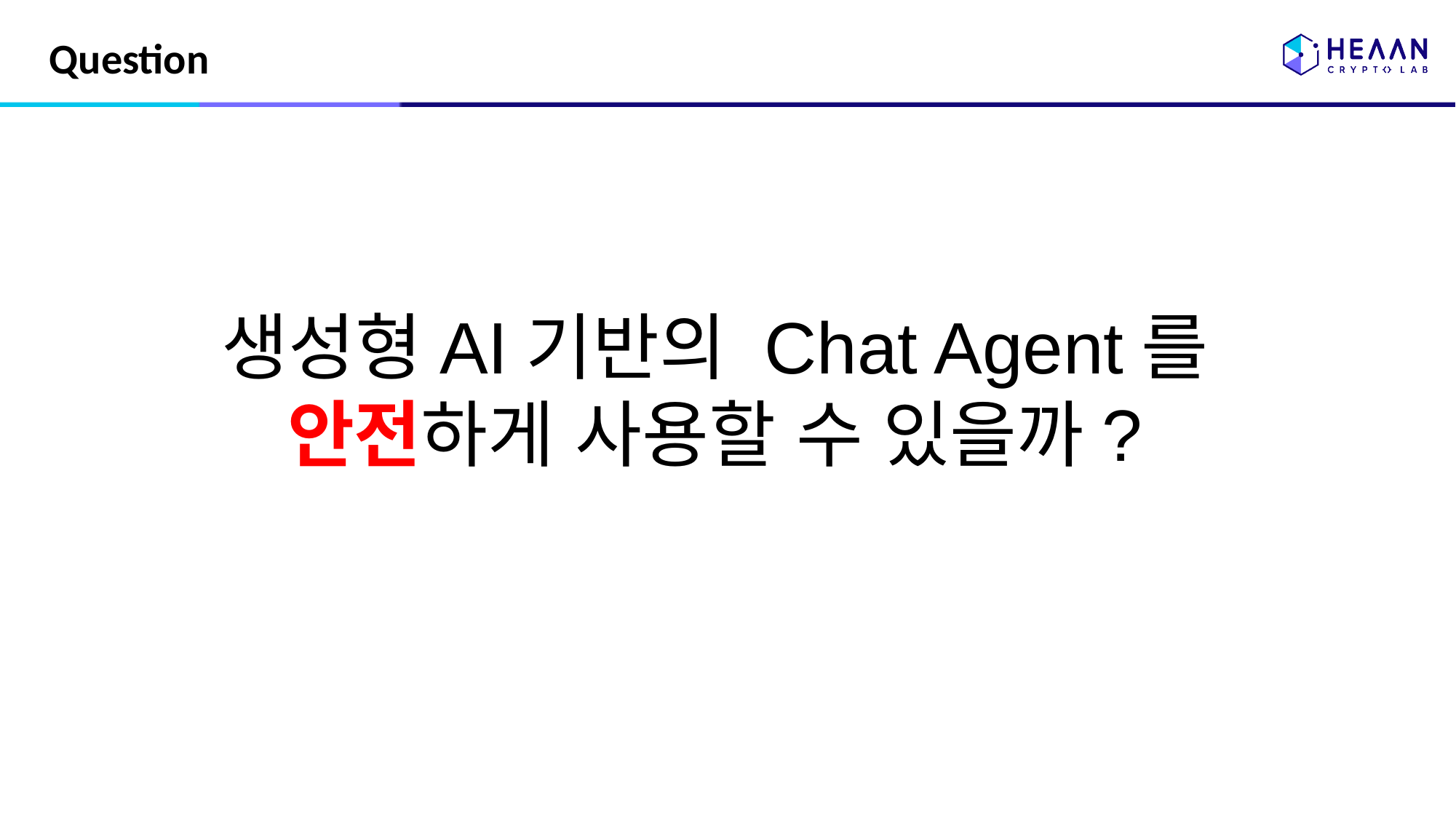

# Question
생성형AI기반의 Chat Agent를 안전하게 사용할 수 있을까?